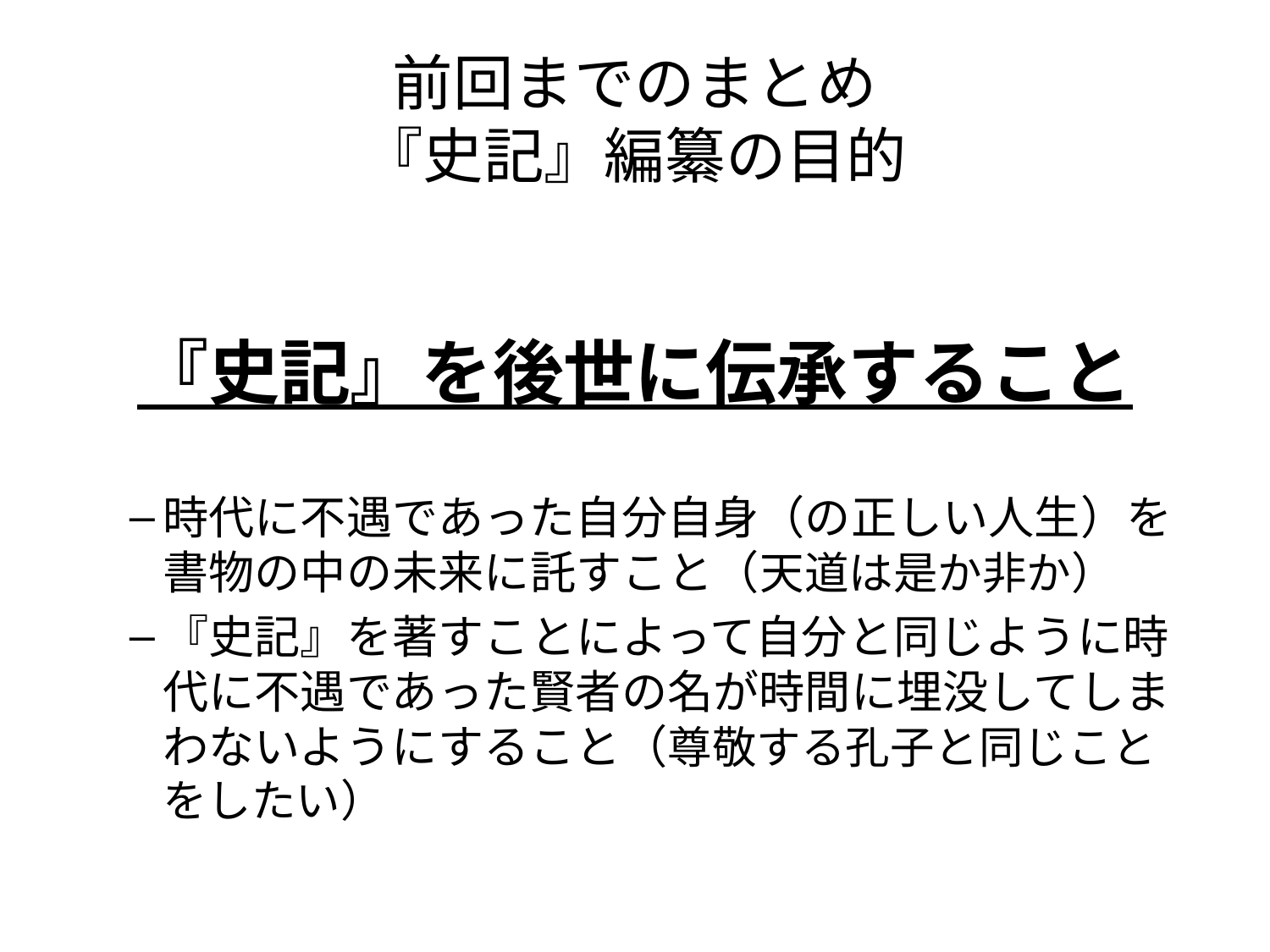

# 前回までのまとめ 『史記』編纂の目的

『史記』を後世に伝承すること

時代に不遇であった自分自身（の正しい人生）を書物の中の未来に託すこと（天道は是か非か）
『史記』を著すことによって自分と同じように時代に不遇であった賢者の名が時間に埋没してしまわないようにすること（尊敬する孔子と同じことをしたい）